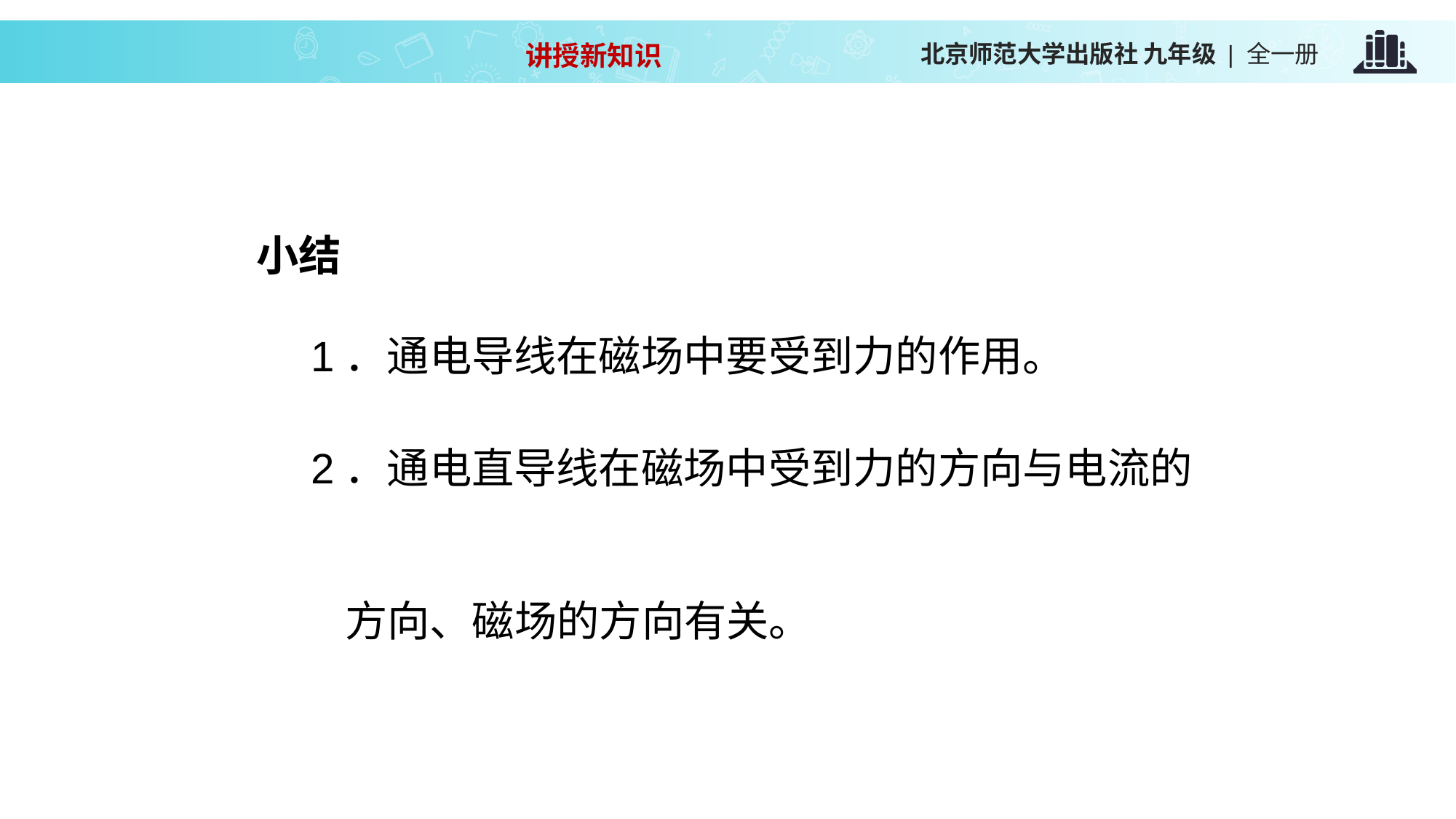

讲授新知识
小结
　　1．通电导线在磁场中要受到力的作用。
　　2．通电直导线在磁场中受到力的方向与电流的
           方向、磁场的方向有关。